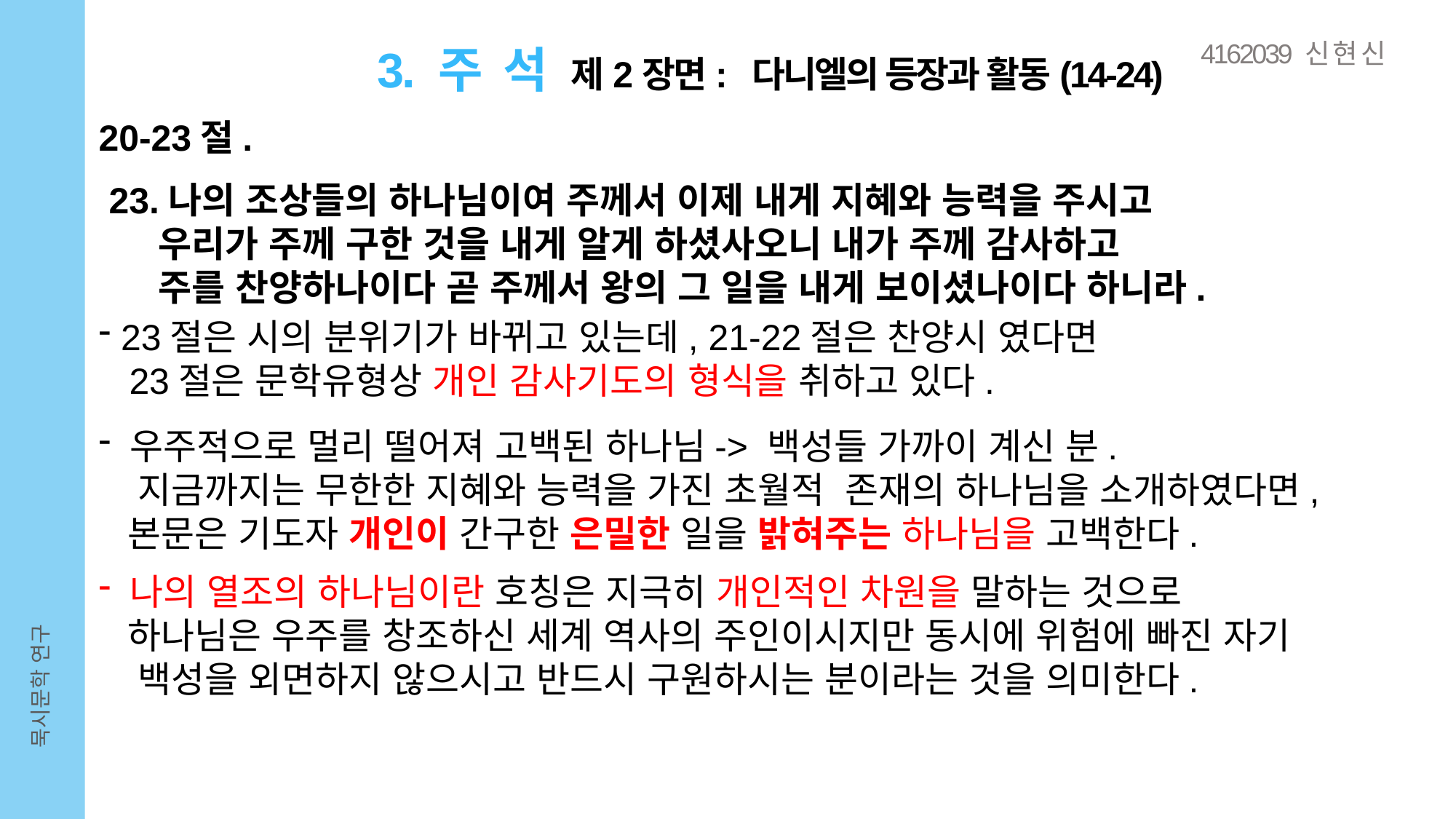

4162039 신 현 신
3. 주  석  제2장면:  다니엘의 등장과 활동(14-24)
20-23절.

 23.나의 조상들의 하나님이여 주께서 이제 내게 지혜와 능력을 주시고
     우리가 주께 구한 것을 내게 알게 하셨사오니 내가 주께 감사하고
     주를 찬양하나이다 곧 주께서 왕의 그 일을 내게 보이셨나이다 하니라.

 23절은 시의 분위기가 바뀌고 있는데, 21-22절은 찬양시 였다면
   23절은 문학유형상 개인 감사기도의 형식을 취하고 있다.

 우주적으로 멀리 떨어져 고백된 하나님-> 백성들 가까이 계신 분.
   지금까지는 무한한 지혜와 능력을 가진 초월적  존재의 하나님을 소개하였다면,
  본문은 기도자 개인이 간구한 은밀한 일을 밝혀주는 하나님을 고백한다.

 나의 열조의 하나님이란 호칭은 지극히 개인적인 차원을 말하는 것으로
  하나님은 우주를 창조하신 세계 역사의 주인이시지만 동시에 위험에 빠진 자기
   백성을 외면하지 않으시고 반드시 구원하시는 분이라는 것을 의미한다.
묵시문학 연구